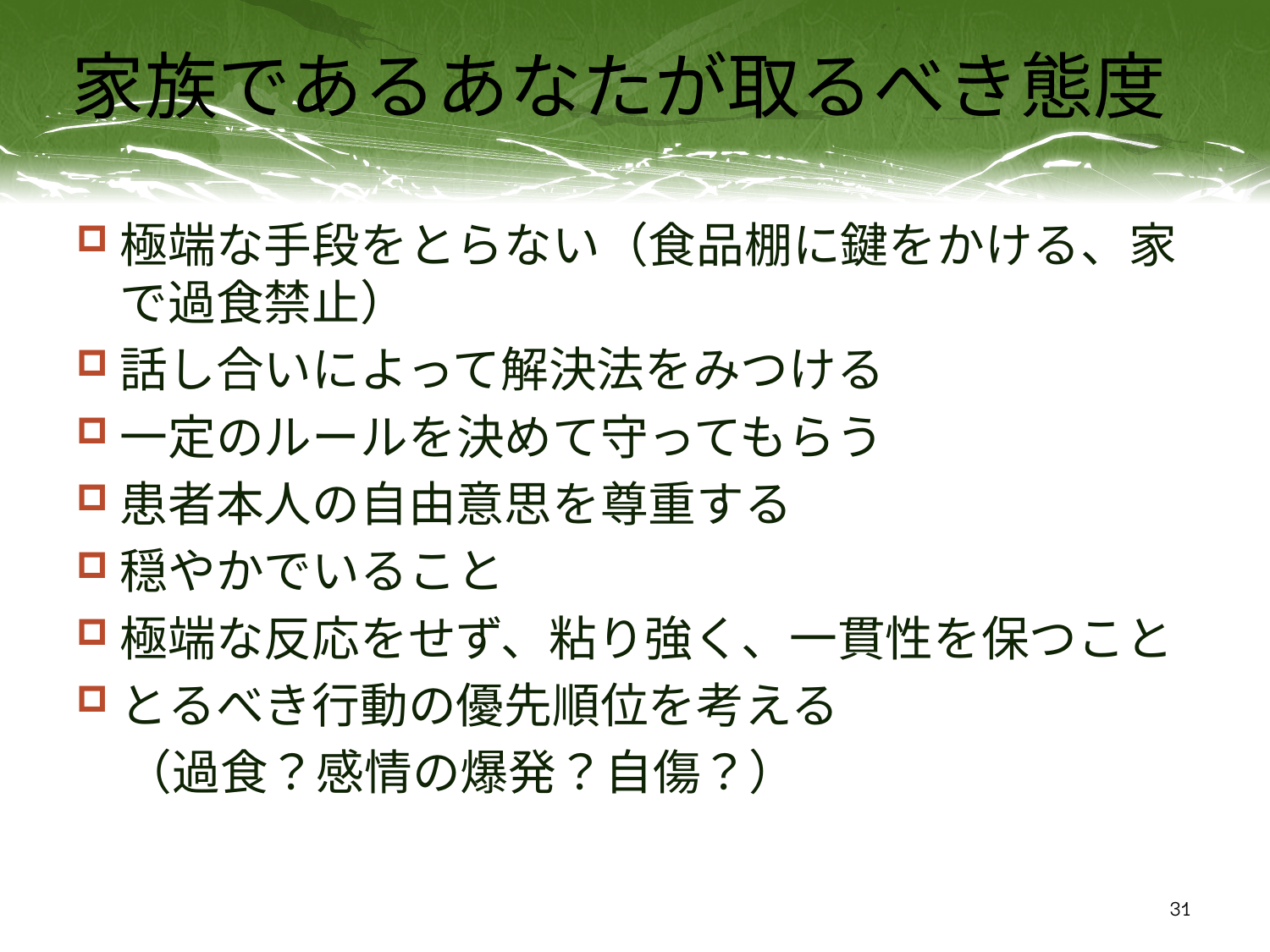

# 家族であるあなたが取るべき態度
極端な手段をとらない（食品棚に鍵をかける、家で過食禁止）
話し合いによって解決法をみつける
一定のルールを決めて守ってもらう
患者本人の自由意思を尊重する
穏やかでいること
極端な反応をせず、粘り強く、一貫性を保つこと
とるべき行動の優先順位を考える
　（過食？感情の爆発？自傷？）

31